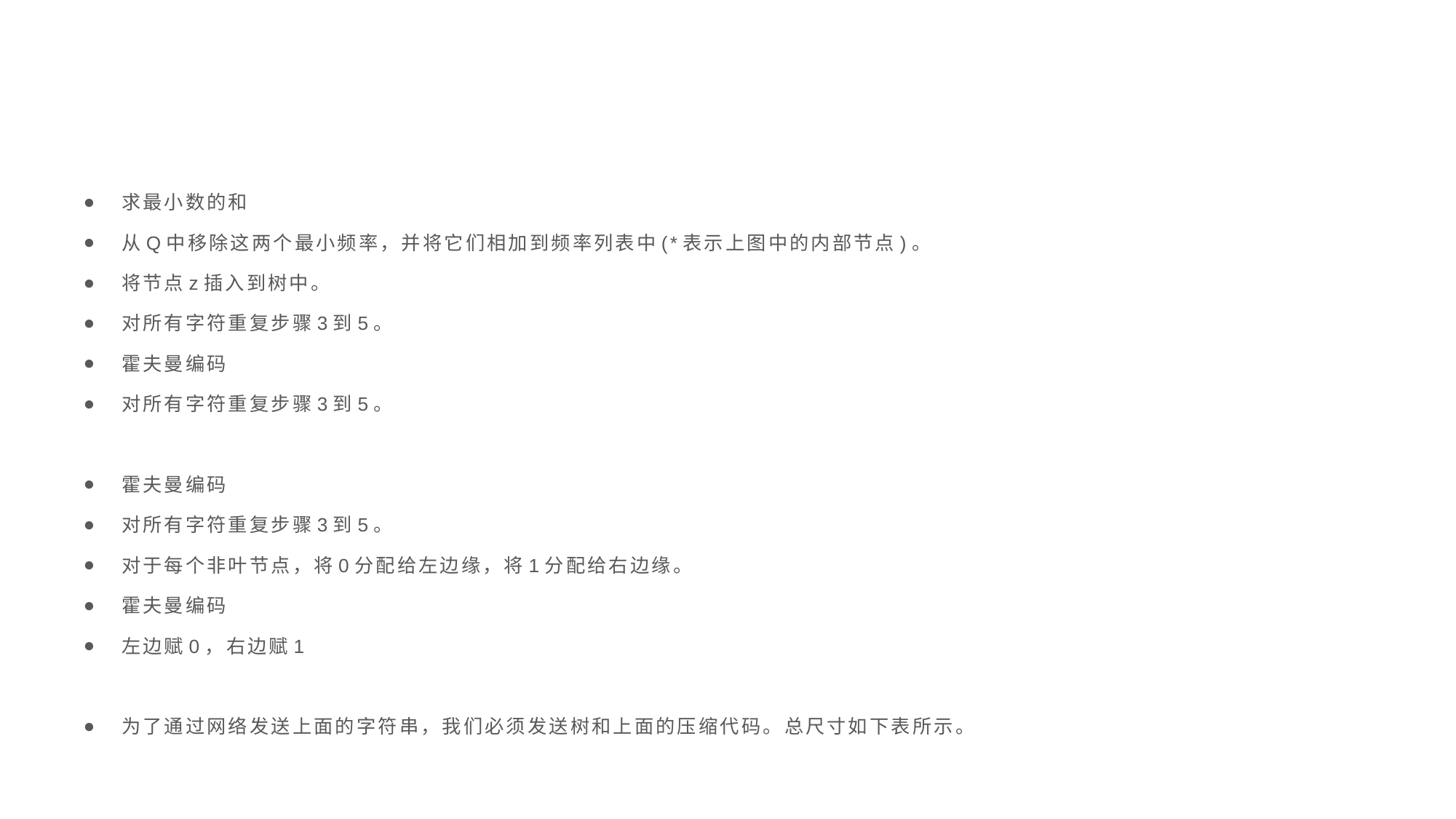

#
求最小数的和
从Q中移除这两个最小频率，并将它们相加到频率列表中(*表示上图中的内部节点)。
将节点z插入到树中。
对所有字符重复步骤3到5。
霍夫曼编码
对所有字符重复步骤3到5。

霍夫曼编码
对所有字符重复步骤3到5。
对于每个非叶节点，将0分配给左边缘，将1分配给右边缘。
霍夫曼编码
左边赋0，右边赋1

为了通过网络发送上面的字符串，我们必须发送树和上面的压缩代码。总尺寸如下表所示。